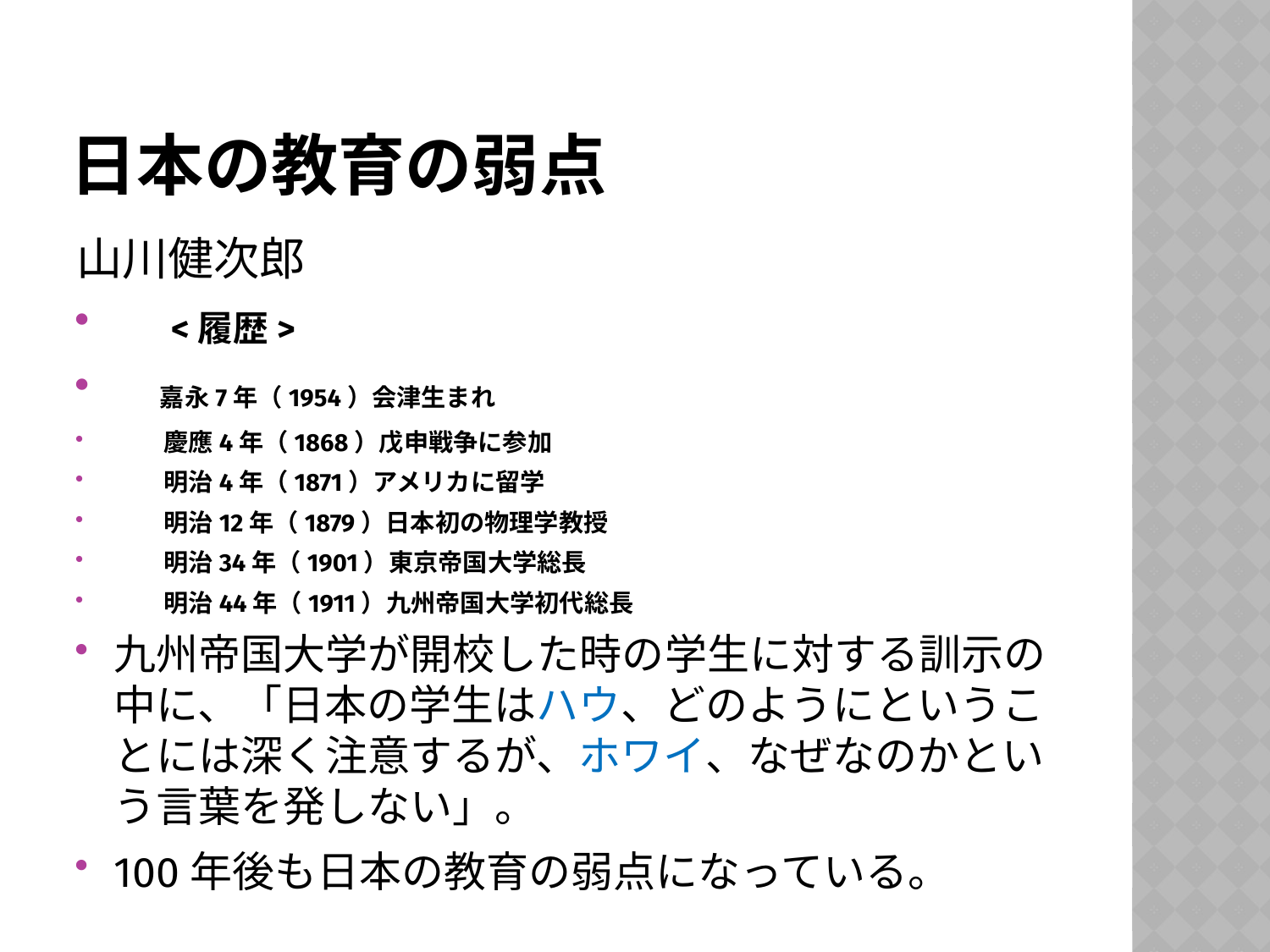

# 日本の教育の弱点
山川健次郎
　<履歴>
　嘉永7年（1954）会津生まれ
　　慶應4年（1868）戊申戦争に参加
　　明治4年（1871）アメリカに留学
　　明治12年（1879）日本初の物理学教授
　　明治34年（1901）東京帝国大学総長
　　明治44年（1911）九州帝国大学初代総長
九州帝国大学が開校した時の学生に対する訓示の中に、「日本の学生はハウ、どのようにというこ とには深く注意するが、ホワイ、なぜなのかという言葉を発しない」。
100年後も日本の教育の弱点になっている。